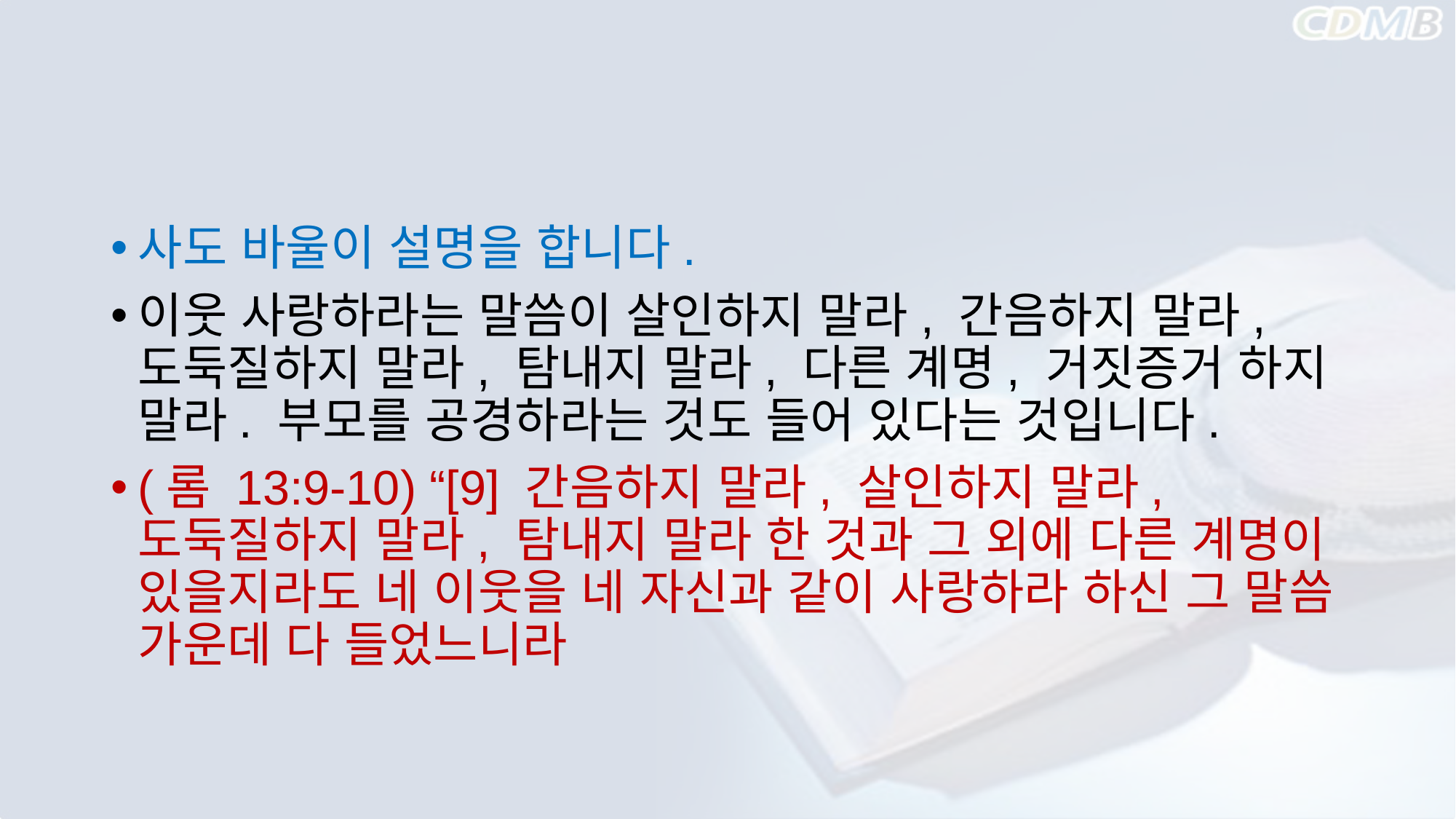

#
사도 바울이 설명을 합니다.
이웃 사랑하라는 말씀이 살인하지 말라, 간음하지 말라, 도둑질하지 말라, 탐내지 말라, 다른 계명, 거짓증거 하지 말라. 부모를 공경하라는 것도 들어 있다는 것입니다.
(롬 13:9-10) “[9] 간음하지 말라, 살인하지 말라, 도둑질하지 말라, 탐내지 말라 한 것과 그 외에 다른 계명이 있을지라도 네 이웃을 네 자신과 같이 사랑하라 하신 그 말씀 가운데 다 들었느니라